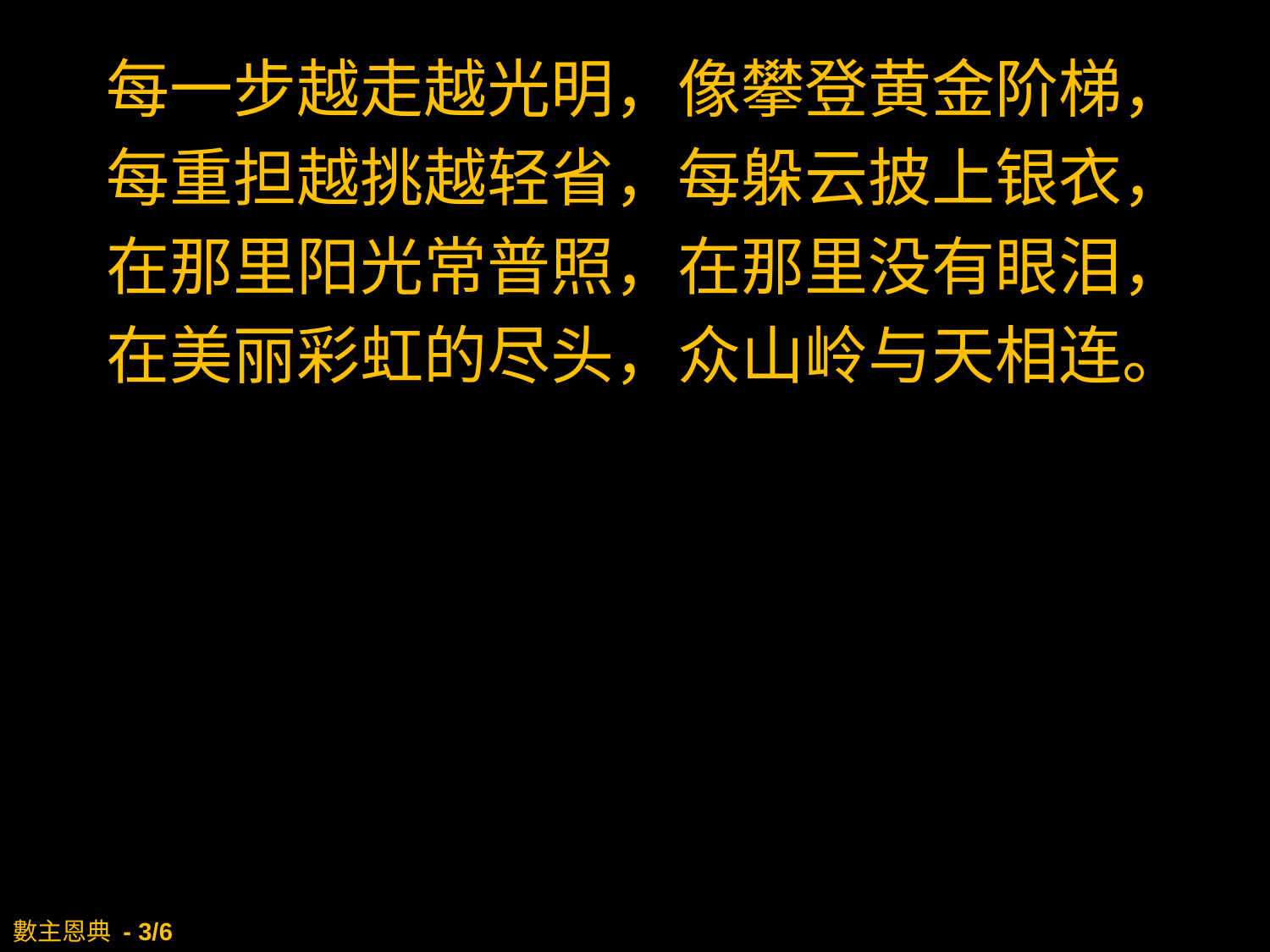

每一步越走越光明，像攀登黄金阶梯，
每重担越挑越轻省，每躲云披上银衣，
在那里阳光常普照，在那里没有眼泪，
在美丽彩虹的尽头，众山岭与天相连。

# 數主恩典 - 3/6